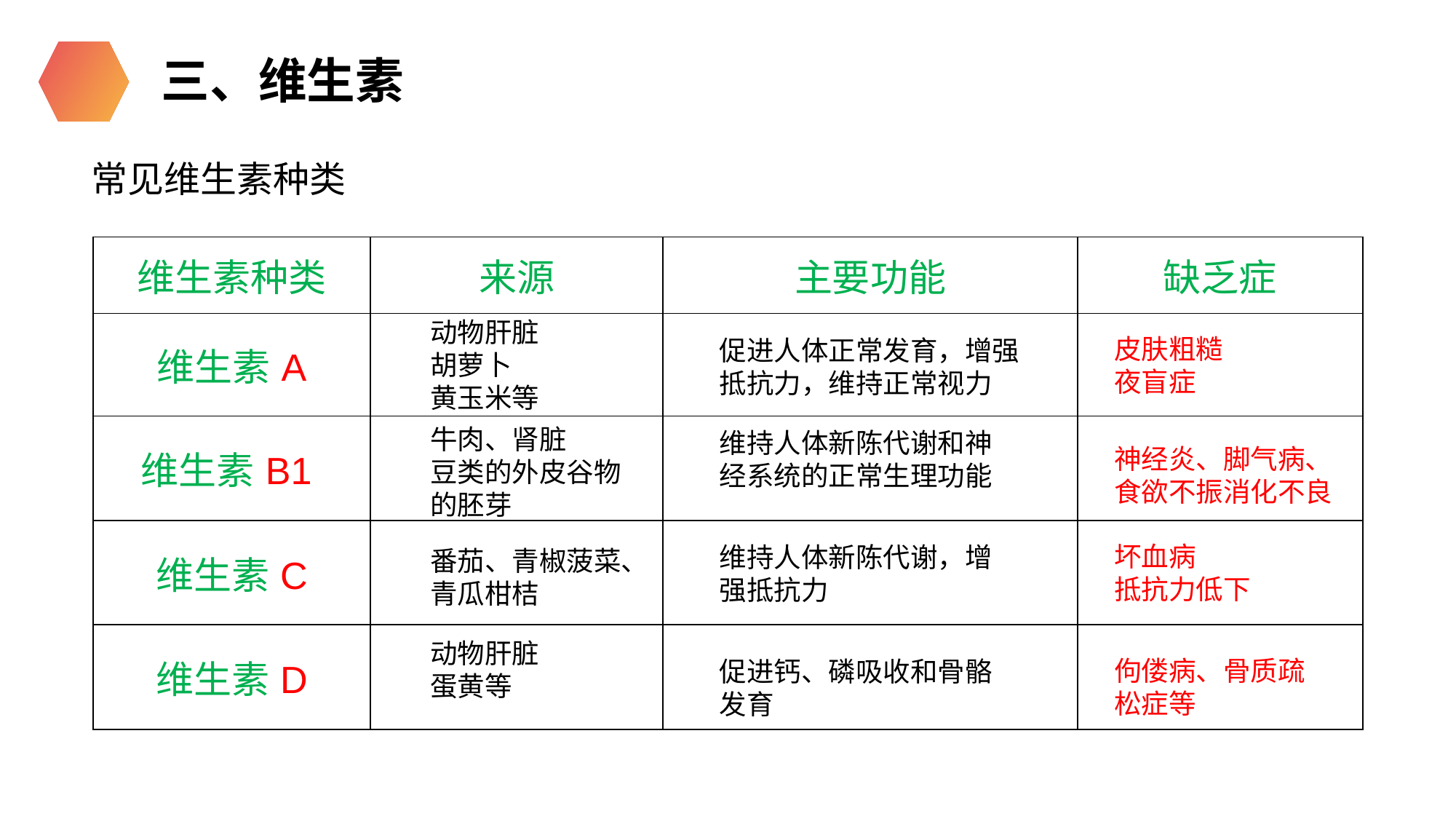

三、维生素
常见维生素种类
| 维生素种类 | 来源 | 主要功能 | 缺乏症 |
| --- | --- | --- | --- |
| 维生素A |  |  |  |
| 维生素B1 |  |  |  |
| 维生素C |  |  |  |
| 维生素D |  |  |  |
动物肝脏
胡萝卜
黄玉米等
皮肤粗糙
夜盲症
促进人体正常发育，增强抵抗力，维持正常视力
牛肉、肾脏
豆类的外皮谷物的胚芽
维持人体新陈代谢和神经系统的正常生理功能
神经炎、脚气病、食欲不振消化不良
坏血病
抵抗力低下
维持人体新陈代谢，增强抵抗力
番茄、青椒菠菜、青瓜柑桔
动物肝脏
蛋黄等
佝偻病、骨质疏松症等
促进钙、磷吸收和骨骼发育